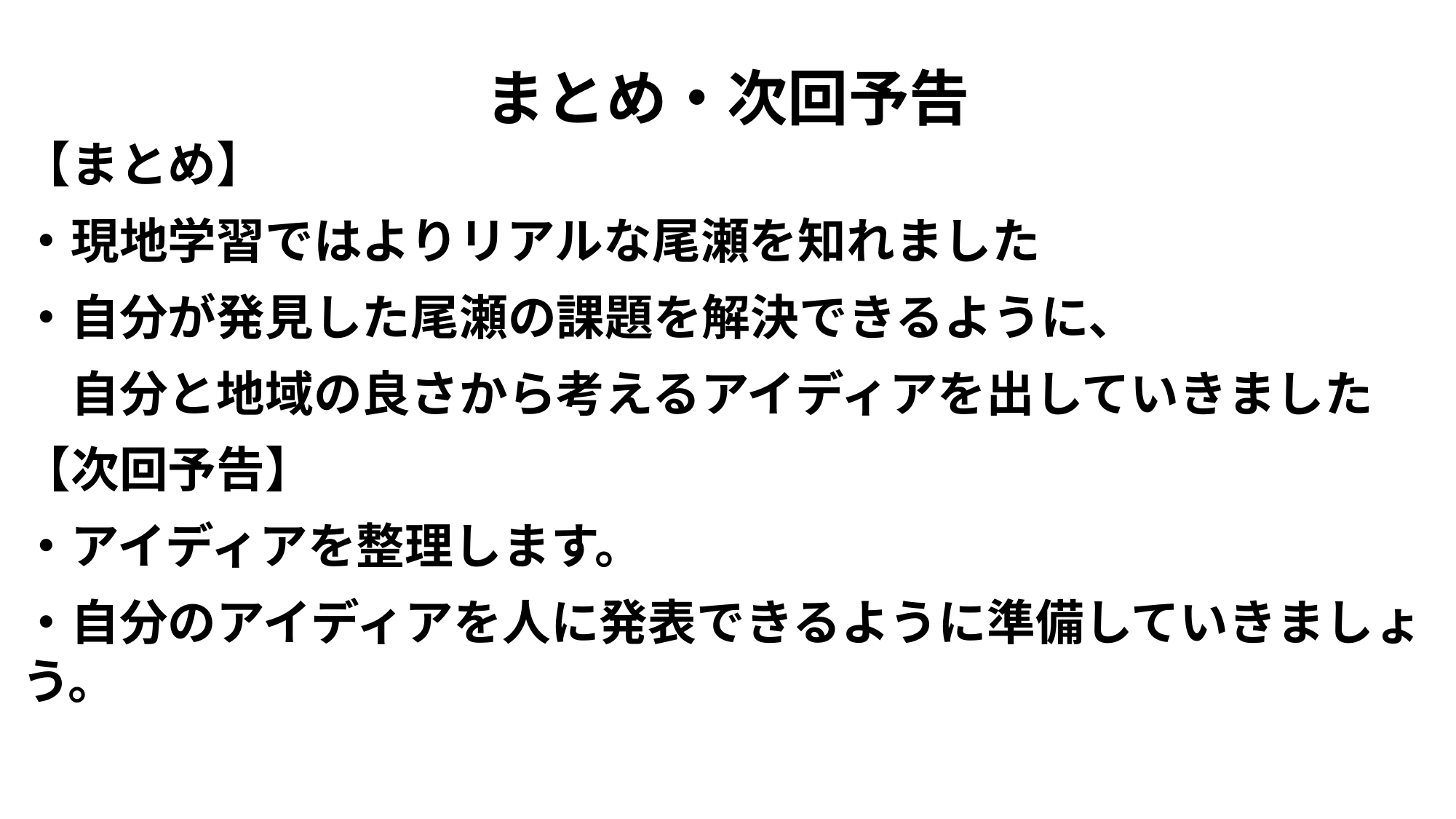

# まとめ・次回予告

【まとめ】
・現地学習ではよりリアルな尾瀬を知れました
・自分が発見した尾瀬の課題を解決できるように、
　自分と地域の良さから考えるアイディアを出していきました
【次回予告】
・アイディアを整理します。
・自分のアイディアを人に発表できるように準備していきましょう。